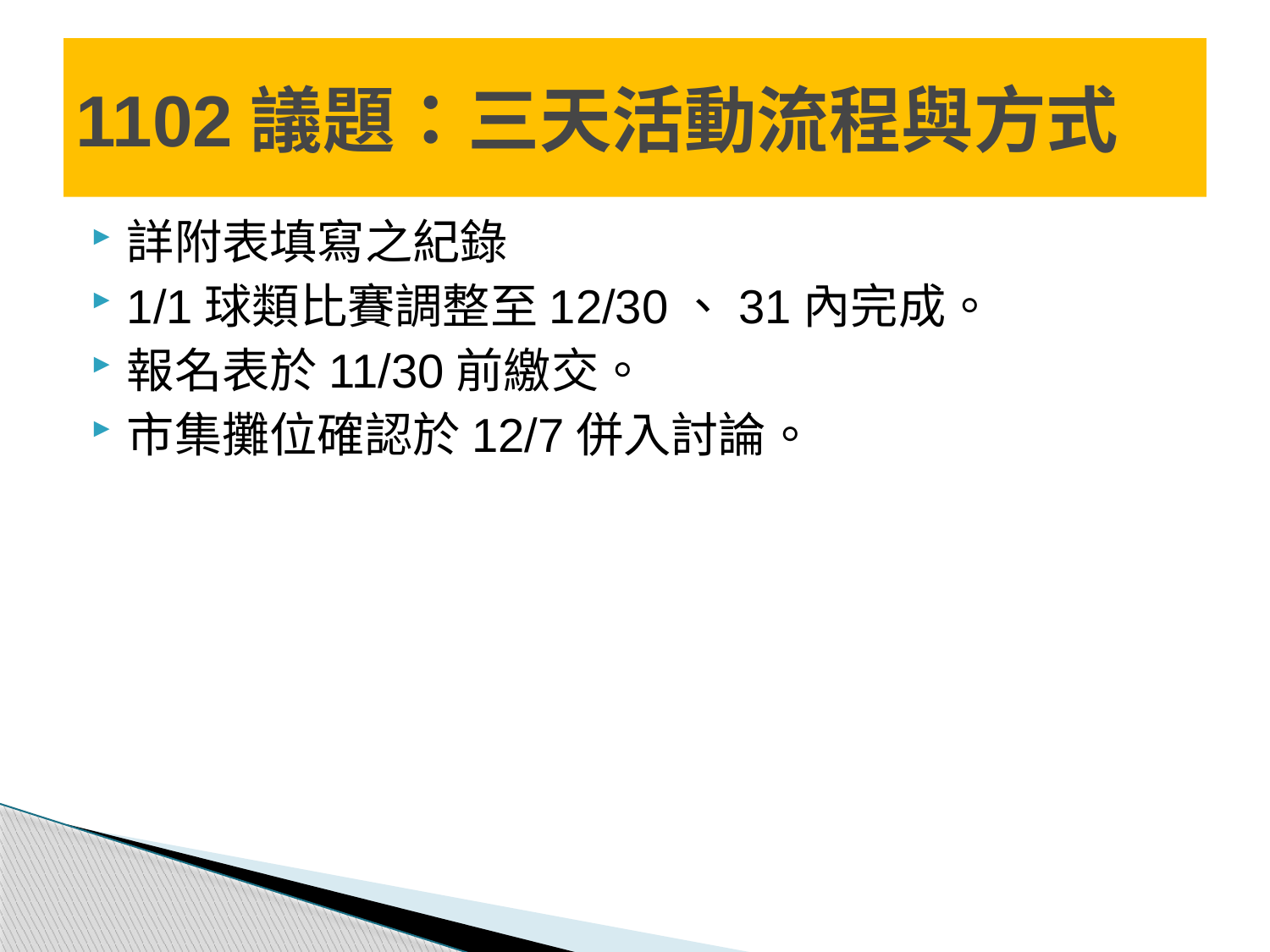

# 1102議題：三天活動流程與方式
詳附表填寫之紀錄
1/1球類比賽調整至12/30、31內完成。
報名表於11/30前繳交。
市集攤位確認於12/7併入討論。